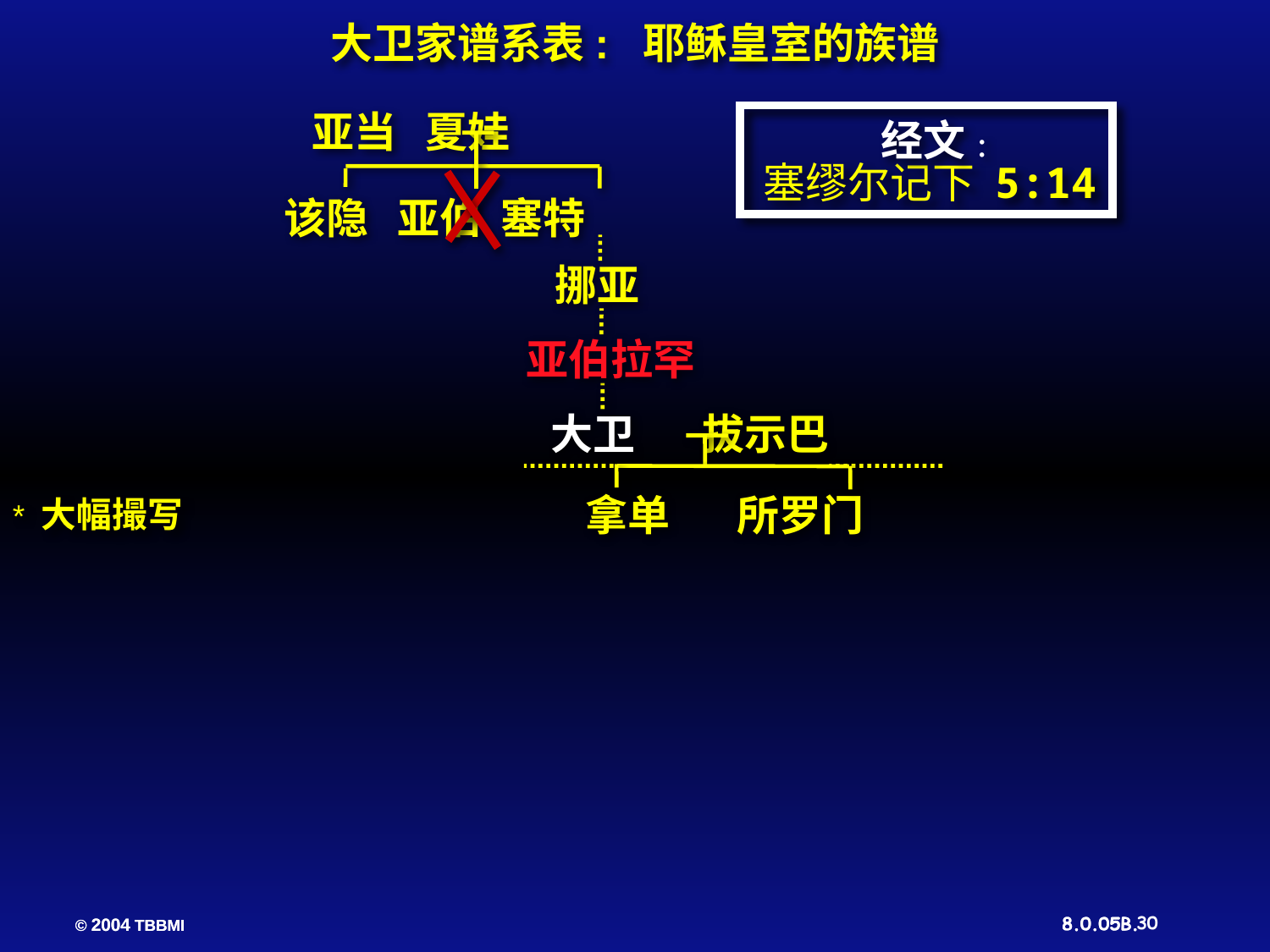

大卫家谱系表:  耶稣皇室的族谱

亚当   夏娃

经文:

塞缪尔记下 5:14

该隐   亚伯  塞特

 挪亚

   亚伯拉罕

 大卫       拔示巴

      拿单       所罗门
* 大幅撮写

30